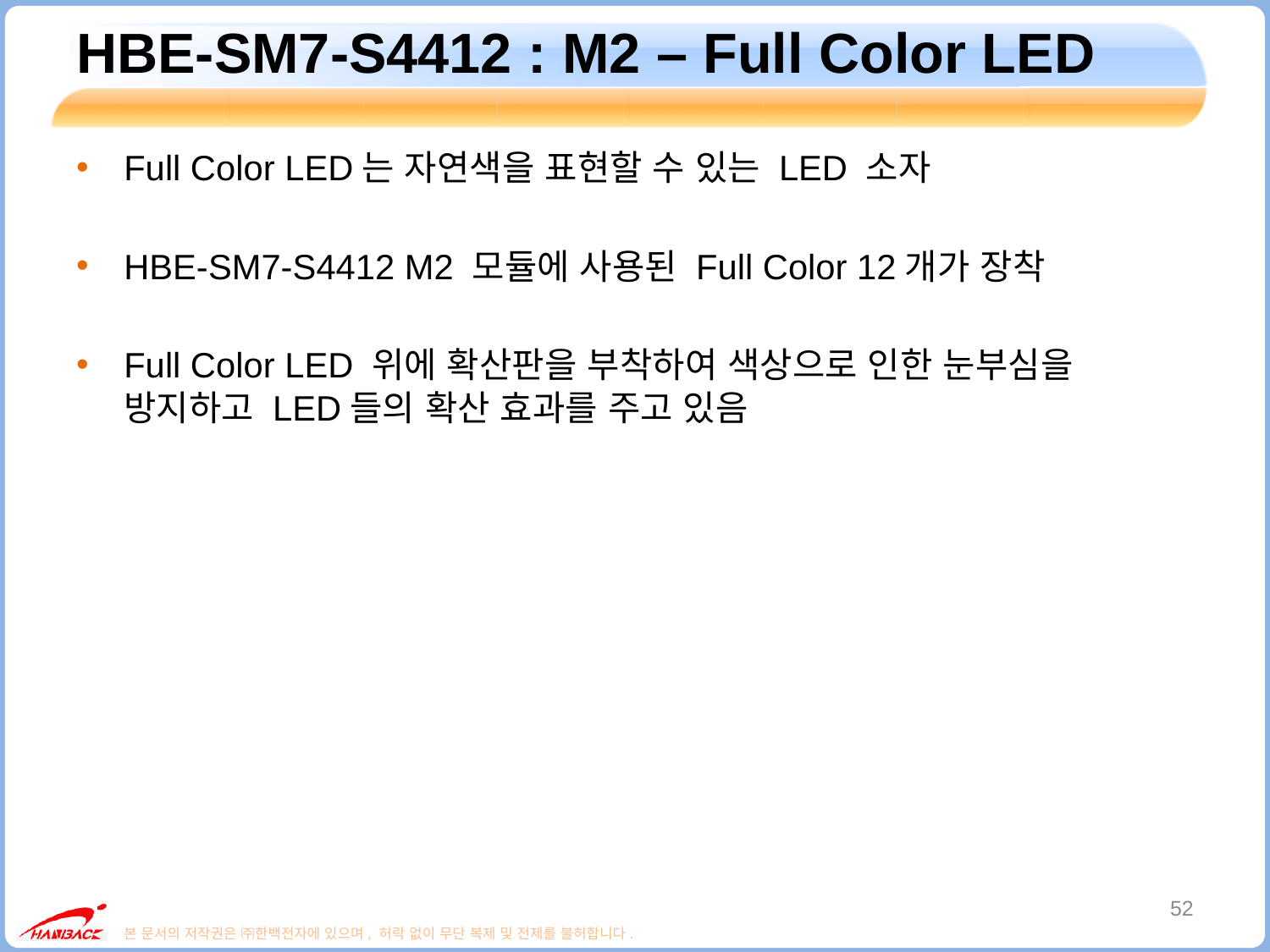

# HBE-SM7-S4412 : M2 – Full Color LED
Full Color LED는 자연색을 표현할 수 있는 LED 소자

HBE-SM7-S4412 M2 모듈에 사용된 Full Color 12개가 장착

Full Color LED 위에 확산판을 부착하여 색상으로 인한 눈부심을 방지하고 LED들의 확산 효과를 주고 있음
52